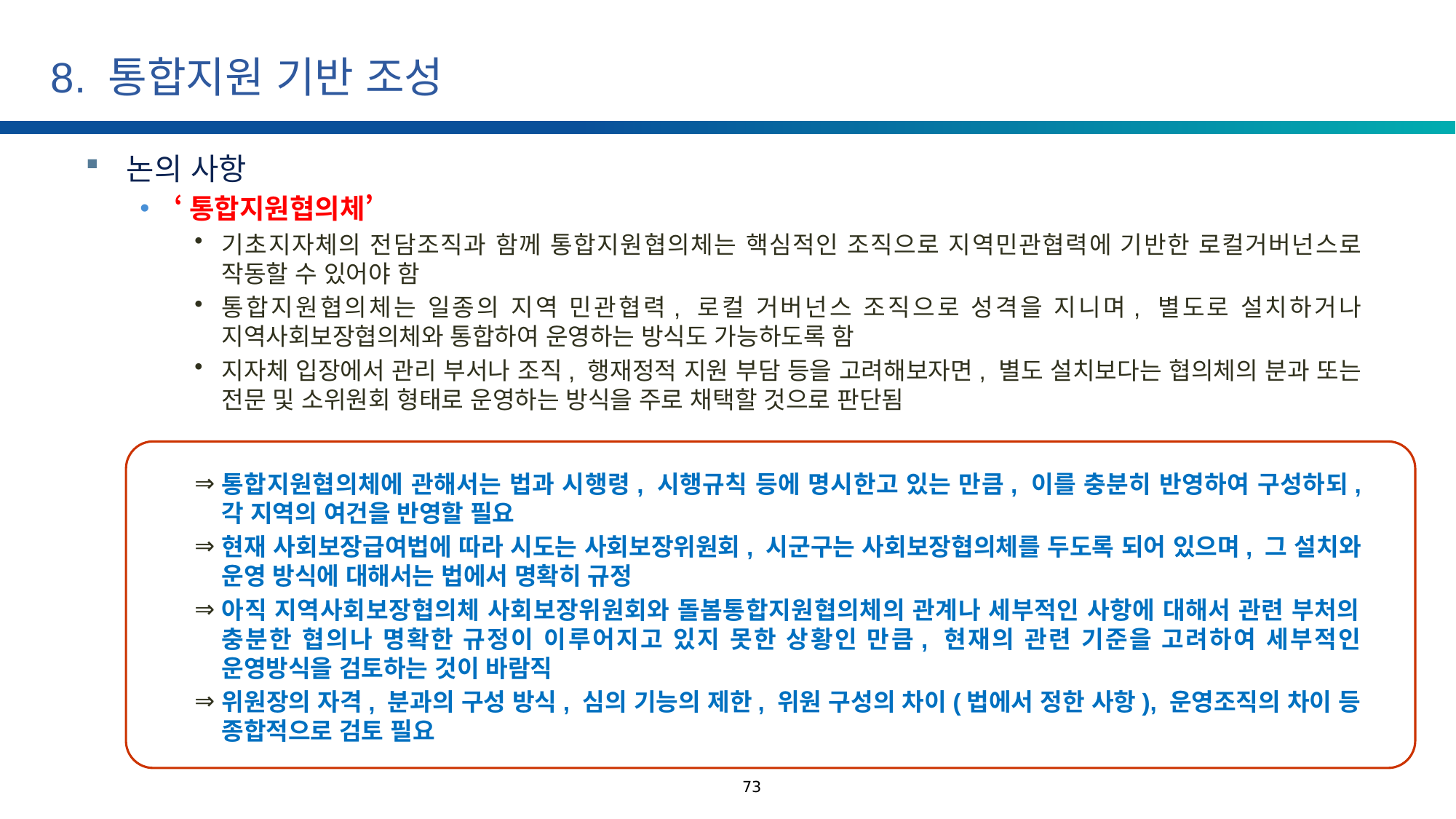

# 8. 통합지원 기반 조성
논의 사항
‘통합지원협의체’
기초지자체의 전담조직과 함께 통합지원협의체는 핵심적인 조직으로 지역민관협력에 기반한 로컬거버넌스로 작동할 수 있어야 함
통합지원협의체는 일종의 지역 민관협력, 로컬 거버넌스 조직으로 성격을 지니며, 별도로 설치하거나 지역사회보장협의체와 통합하여 운영하는 방식도 가능하도록 함
지자체 입장에서 관리 부서나 조직, 행재정적 지원 부담 등을 고려해보자면, 별도 설치보다는 협의체의 분과 또는 전문 및 소위원회 형태로 운영하는 방식을 주로 채택할 것으로 판단됨

통합지원협의체에 관해서는 법과 시행령, 시행규칙 등에 명시한고 있는 만큼, 이를 충분히 반영하여 구성하되, 각 지역의 여건을 반영할 필요
현재 사회보장급여법에 따라 시도는 사회보장위원회, 시군구는 사회보장협의체를 두도록 되어 있으며, 그 설치와 운영 방식에 대해서는 법에서 명확히 규정
아직 지역사회보장협의체 사회보장위원회와 돌봄통합지원협의체의 관계나 세부적인 사항에 대해서 관련 부처의 충분한 협의나 명확한 규정이 이루어지고 있지 못한 상황인 만큼, 현재의 관련 기준을 고려하여 세부적인 운영방식을 검토하는 것이 바람직
위원장의 자격, 분과의 구성 방식, 심의 기능의 제한, 위원 구성의 차이(법에서 정한 사항), 운영조직의 차이 등 종합적으로 검토 필요

73